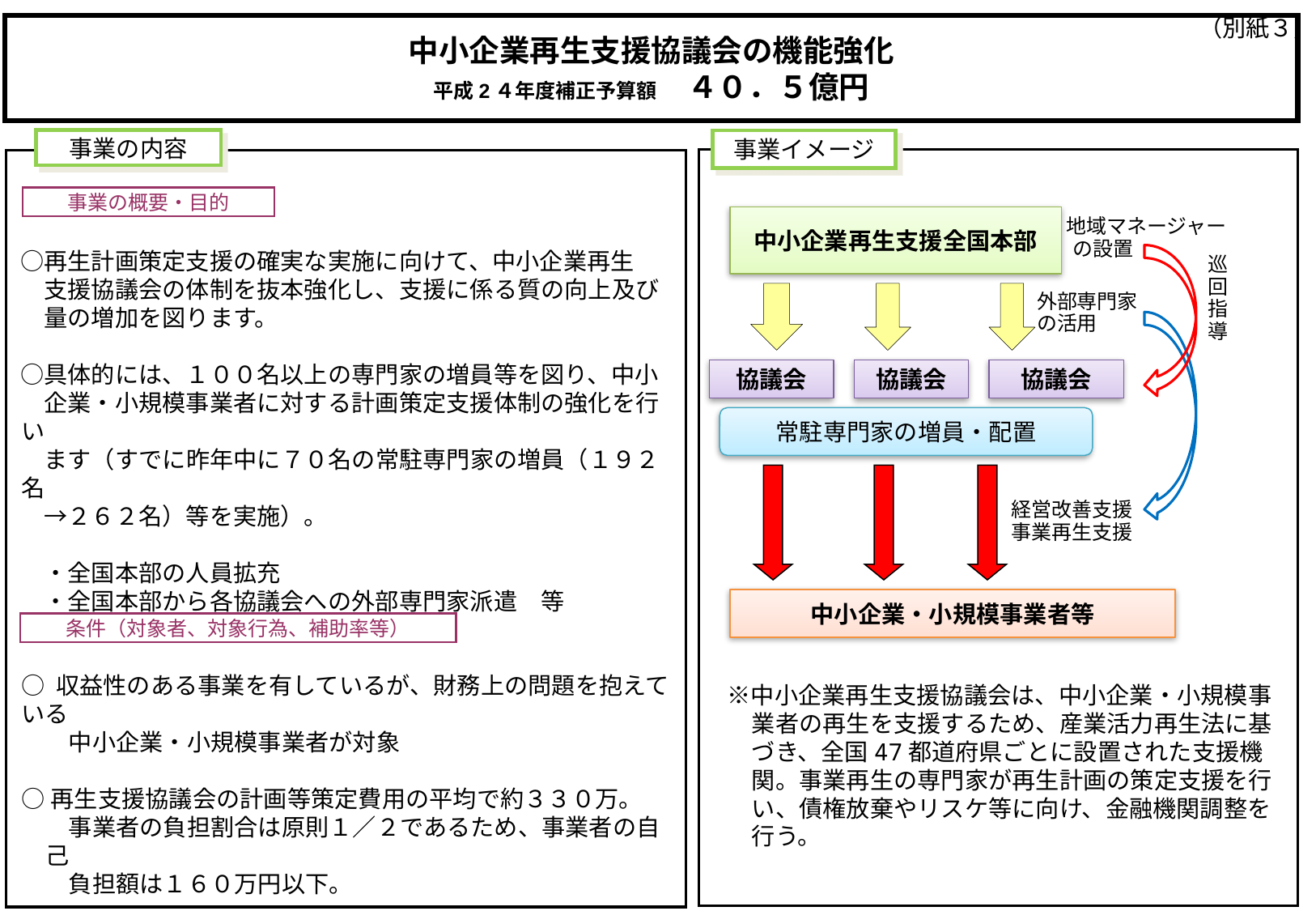

（別紙３）
中小企業再生支援協議会の機能強化
平成2４年度補正予算額　４０．５億円
事業の内容
事業イメージ

事業の概要・目的
中小企業再生支援全国本部
  地域マネージャー
　の設置
　　○再生計画策定支援の確実な実施に向けて、中小企業再生
　　　支援協議会の体制を抜本強化し、支援に係る質の向上及び
　　　量の増加を図ります。

　　○具体的には、１００名以上の専門家の増員等を図り、中小
　　　企業・小規模事業者に対する計画策定支援体制の強化を行い
　　　ます（すでに昨年中に７０名の常駐専門家の増員（１９２名
　　　→２６２名）等を実施）。

　　　・全国本部の人員拡充
　　　・全国本部から各協議会への外部専門家派遣　等

巡
回
指
導

外部専門家
の活用

協議会
協議会
協議会
常駐専門家の増員・配置
経営改善支援
事業再生支援

中小企業・小規模事業者等
条件（対象者、対象行為、補助率等）
○ 収益性のある事業を有しているが、財務上の問題を抱えている
　　中小企業・小規模事業者が対象

○再生支援協議会の計画等策定費用の平均で約３３０万。
　　事業者の負担割合は原則１／２であるため、事業者の自己
　　負担額は１６０万円以下。
　※中小企業再生支援協議会は、中小企業・小規模事業者の再生を支援するため、産業活力再生法に基づき、全国47都道府県ごとに設置された支援機関。事業再生の専門家が再生計画の策定支援を行い、債権放棄やリスケ等に向け、金融機関調整を行う。